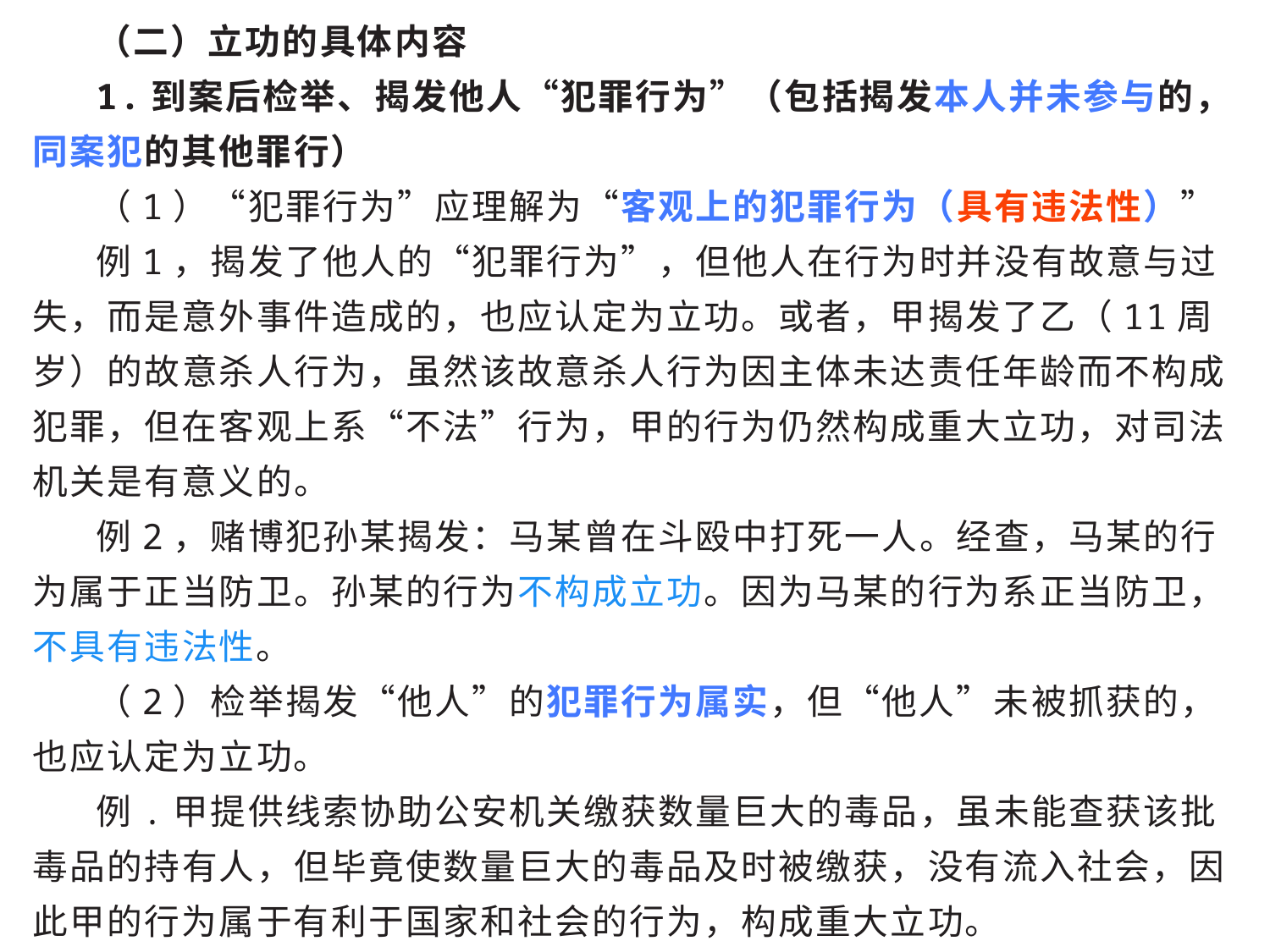

（二）立功的具体内容
1.到案后检举、揭发他人“犯罪行为”（包括揭发本人并未参与的，同案犯的其他罪行）
（1）“犯罪行为”应理解为“客观上的犯罪行为（具有违法性）”
例1，揭发了他人的“犯罪行为”，但他人在行为时并没有故意与过失，而是意外事件造成的，也应认定为立功。或者，甲揭发了乙（11周岁）的故意杀人行为，虽然该故意杀人行为因主体未达责任年龄而不构成犯罪，但在客观上系“不法”行为，甲的行为仍然构成重大立功，对司法机关是有意义的。
例2，赌博犯孙某揭发：马某曾在斗殴中打死一人。经查，马某的行为属于正当防卫。孙某的行为不构成立功。因为马某的行为系正当防卫，不具有违法性。
（2）检举揭发“他人”的犯罪行为属实，但“他人”未被抓获的，也应认定为立功。
例.甲提供线索协助公安机关缴获数量巨大的毒品，虽未能查获该批毒品的持有人，但毕竟使数量巨大的毒品及时被缴获，没有流入社会，因此甲的行为属于有利于国家和社会的行为，构成重大立功。